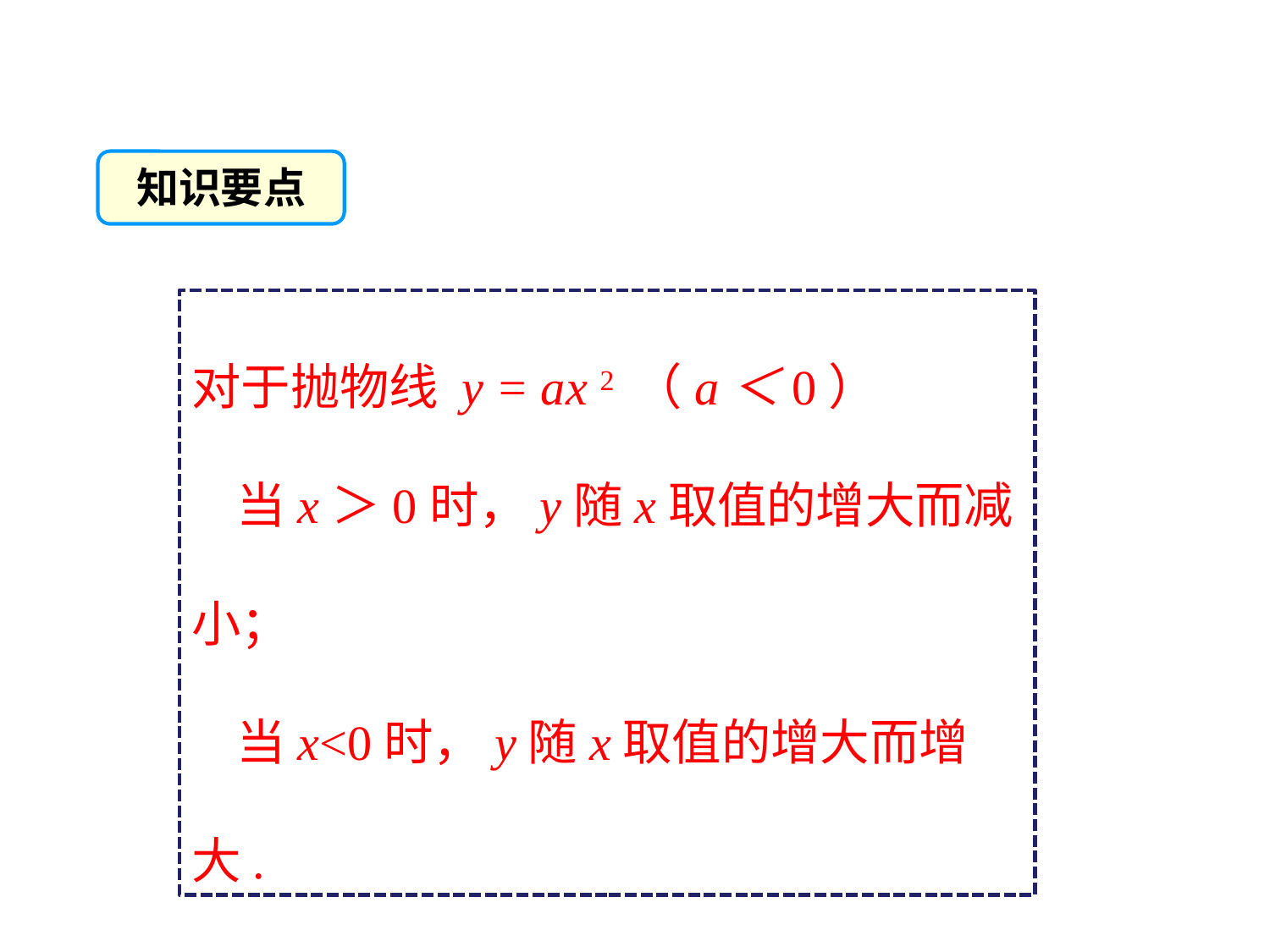

知识要点
对于抛物线 y = ax 2 （a＜0）
   当x＞0时，y随x取值的增大而减小；
   当x<0时，y随x取值的增大而增大.